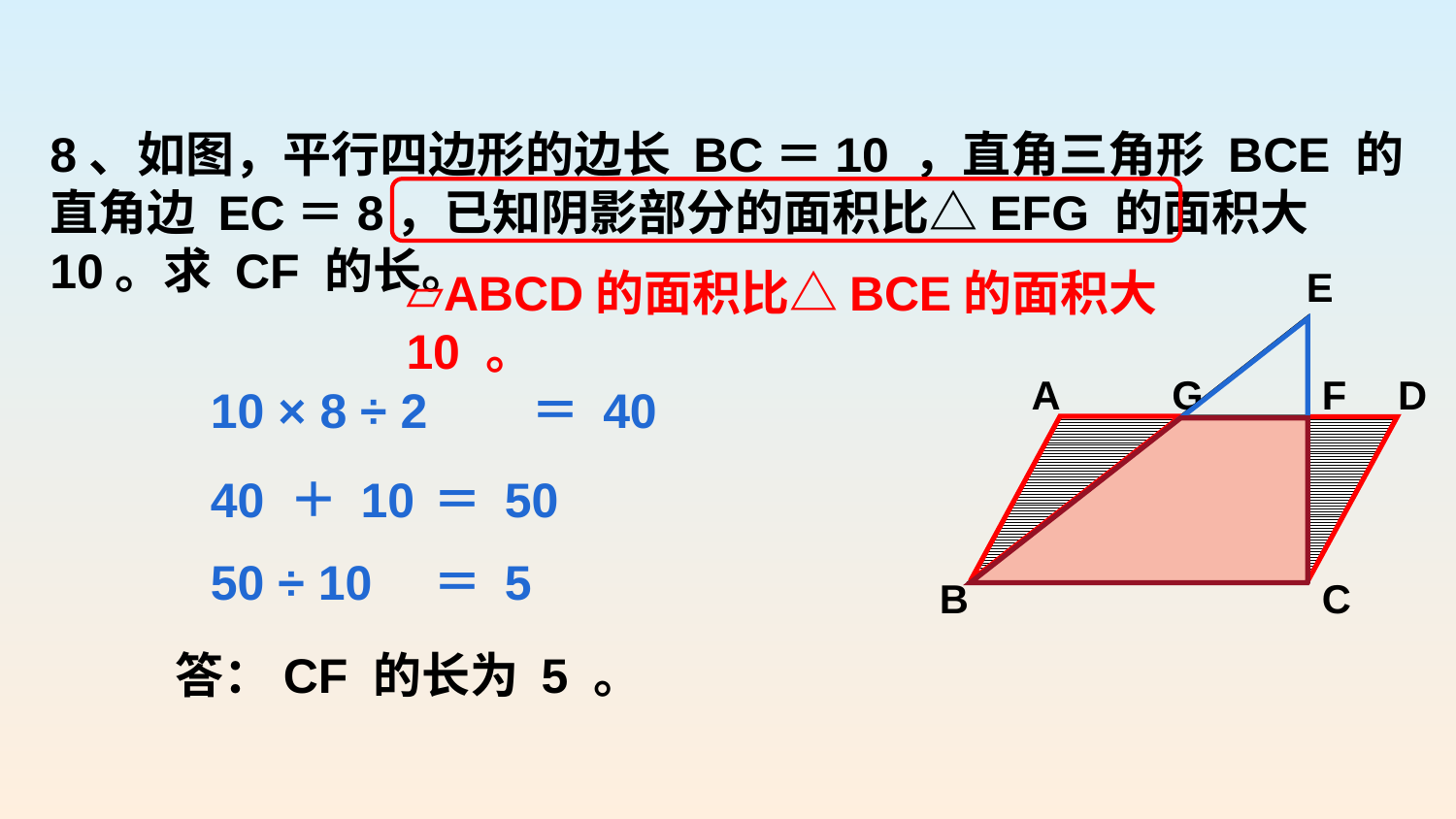

8、如图，平行四边形的边长 BC＝10 ，直角三角形 BCE 的直角边 EC＝8，已知阴影部分的面积比△EFG 的面积大10。求 CF 的长。

▱ABCD的面积比△BCE的面积大10 。
E

D
A
G
F
B
C

10 × 8 ÷ 2
＝ 40

40 ＋ 10
＝ 50
50 ÷ 10
＝ 5
答：CF 的长为 5 。